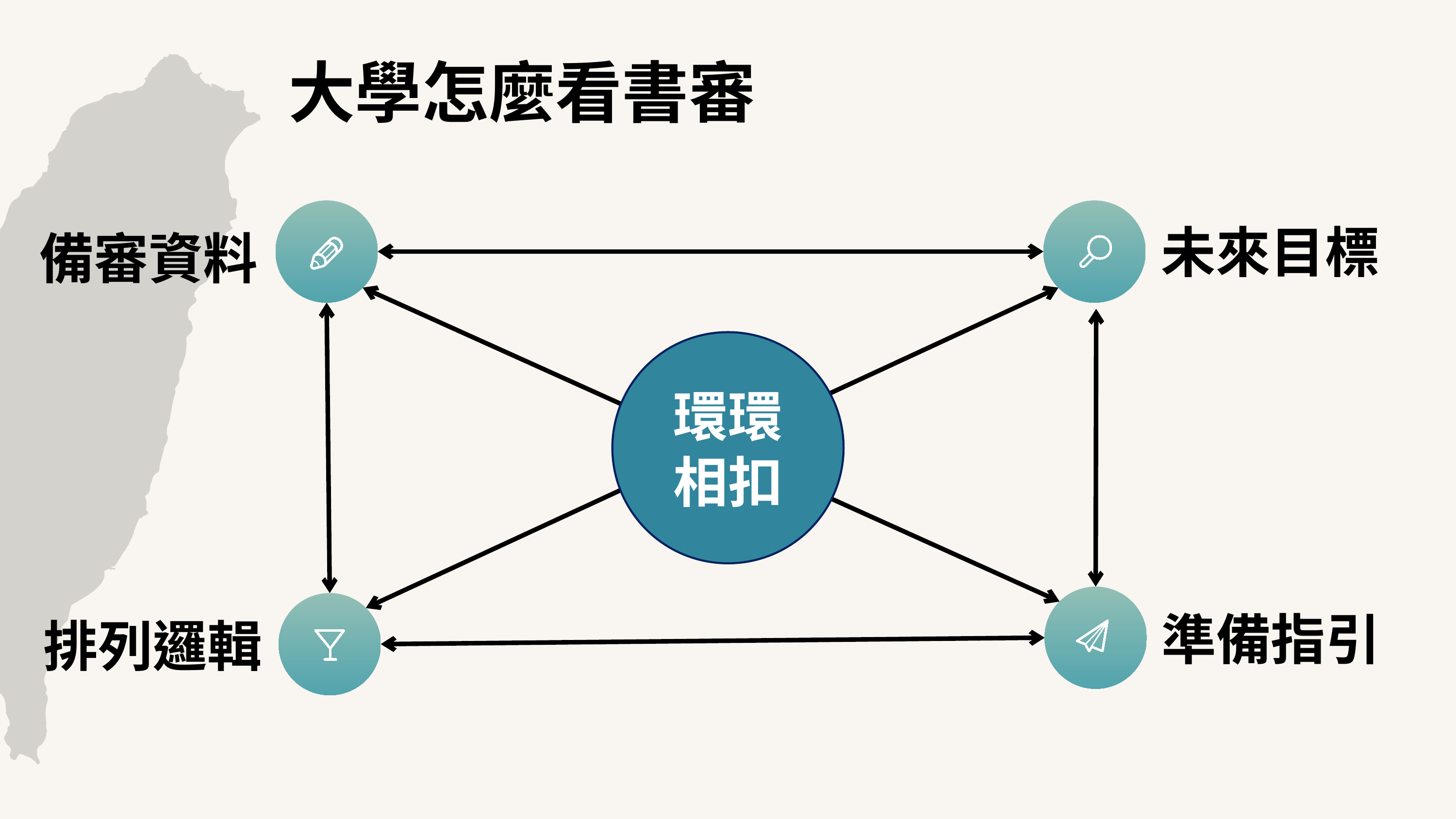

大學怎麼看書審

未來目標
備審資料
環環
相扣

準備指引
排列邏輯